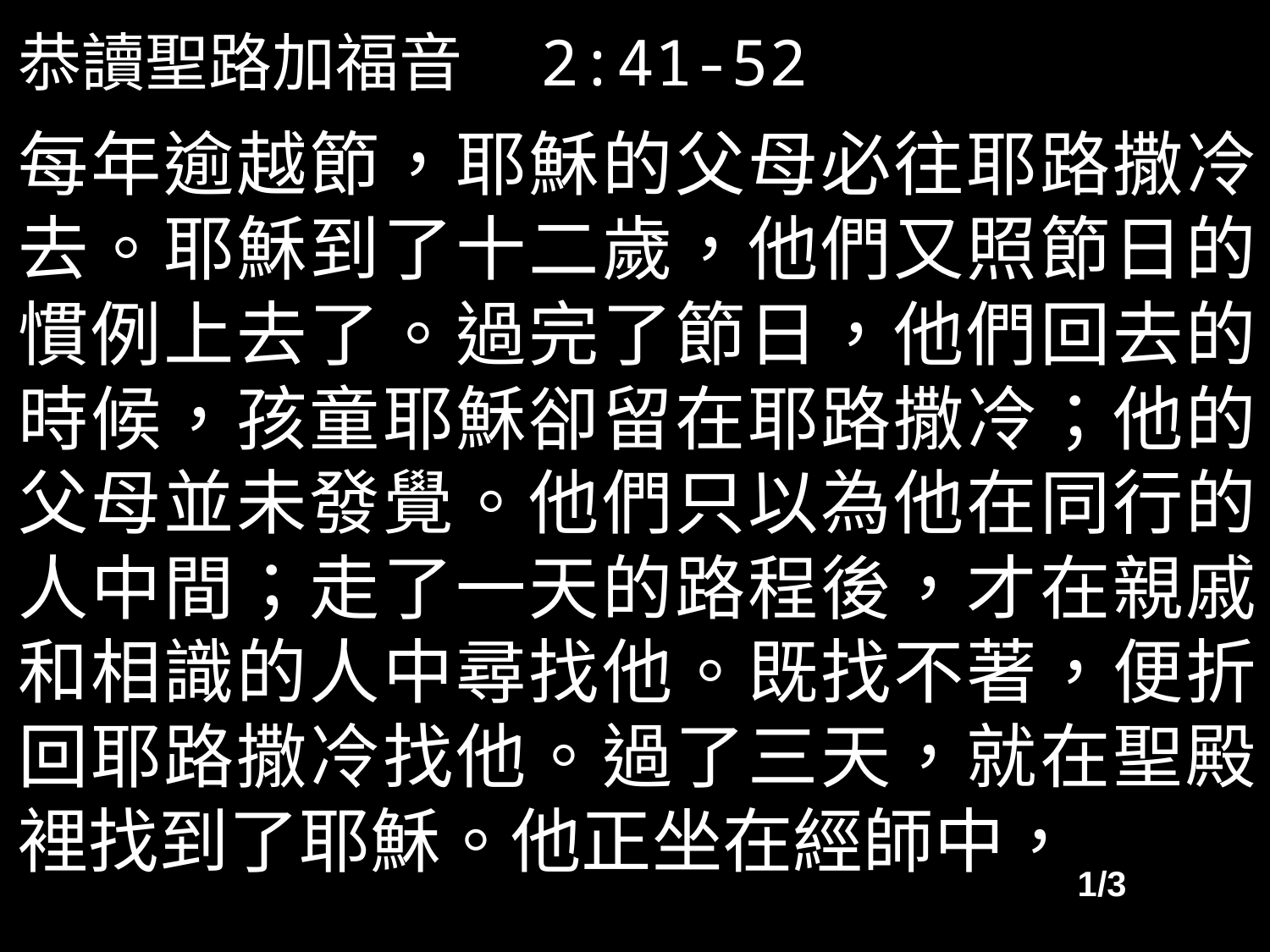

恭讀聖路加福音　2:41-52
每年逾越節，耶穌的父母必往耶路撒冷去。耶穌到了十二歲，他們又照節日的慣例上去了。過完了節日，他們回去的時候，孩童耶穌卻留在耶路撒冷；他的父母並未發覺。他們只以為他在同行的人中間；走了一天的路程後，才在親戚和相識的人中尋找他。既找不著，便折回耶路撒冷找他。過了三天，就在聖殿裡找到了耶穌。他正坐在經師中，

1/3